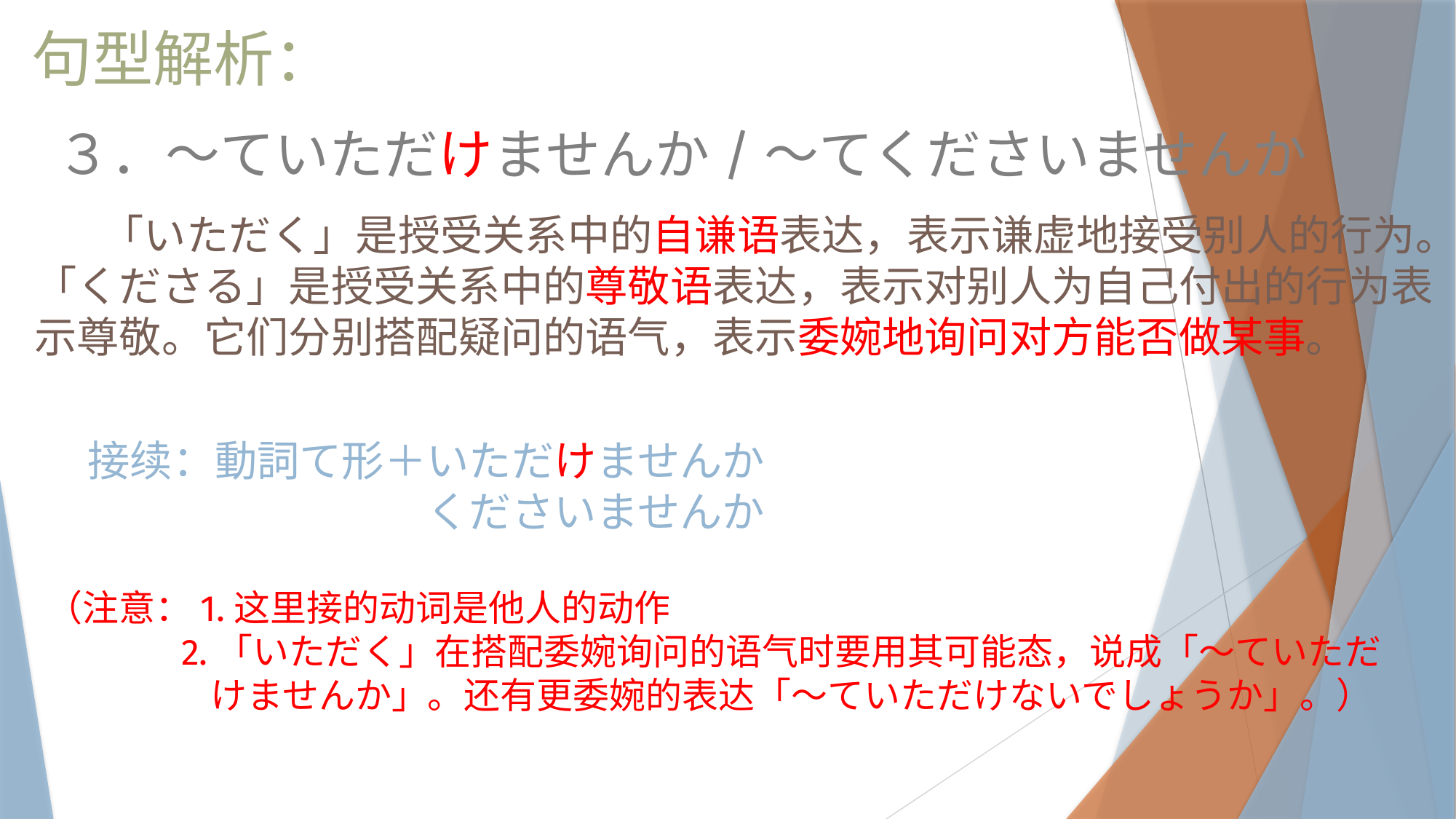

句型解析：
３．～ていただけませんか/～てくださいませんか
      「いただく」是授受关系中的自谦语表达，表示谦虚地接受别人的行为。「くださる」是授受关系中的尊敬语表达，表示对别人为自己付出的行为表示尊敬。它们分别搭配疑问的语气，表示委婉地询问对方能否做某事。
接续：動詞て形＋いただけませんか
　　　　　　　　くださいませんか
（注意：1.这里接的动词是他人的动作
              2.「いただく」在搭配委婉询问的语气时要用其可能态，说成「～ていただ
                   けませんか」。还有更委婉的表达「～ていただけないでしょうか」。）